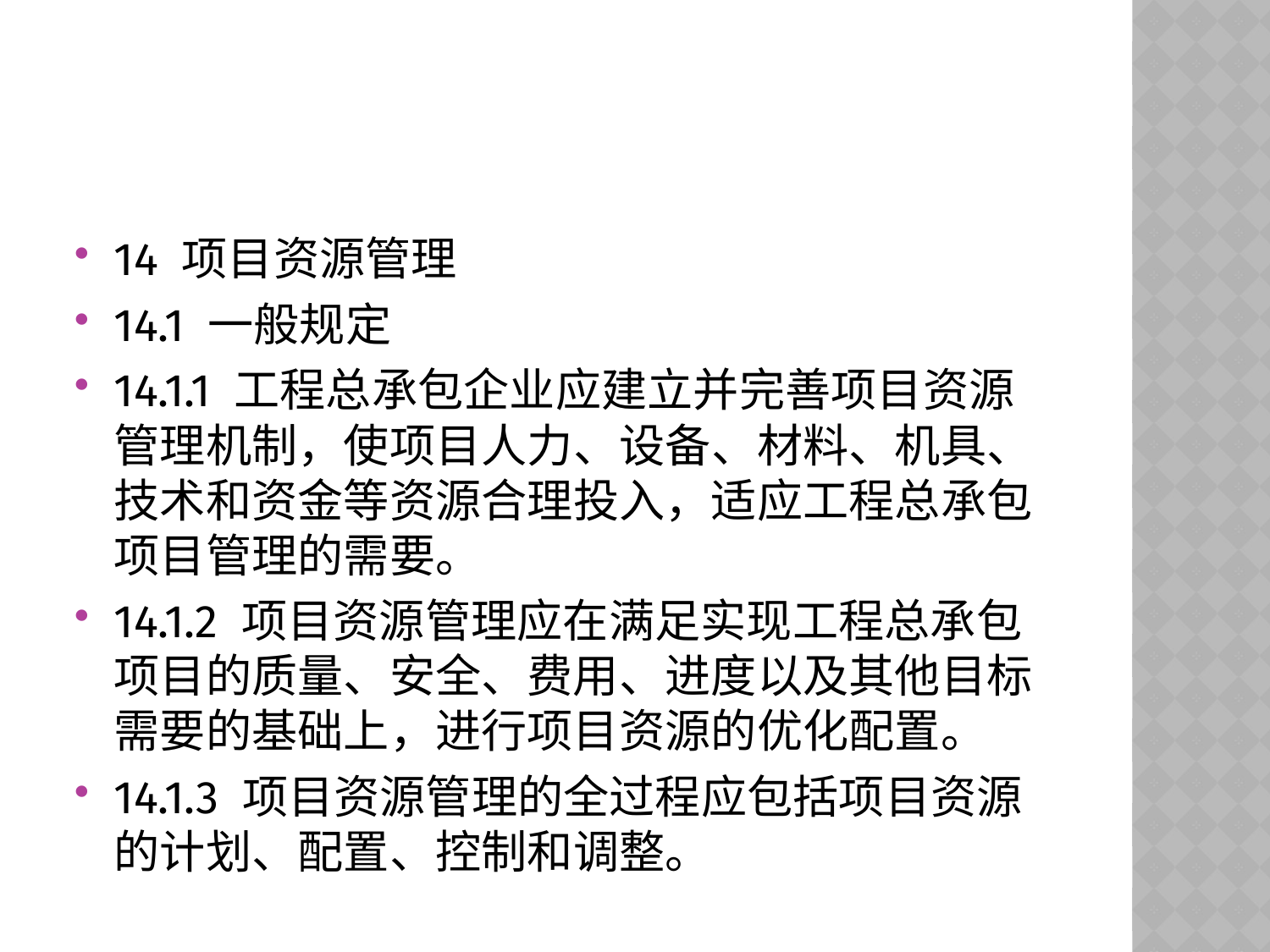

#
14 项目资源管理
14.1 一般规定
14.1.1 工程总承包企业应建立并完善项目资源管理机制，使项目人力、设备、材料、机具、技术和资金等资源合理投入，适应工程总承包项目管理的需要。
14.1.2 项目资源管理应在满足实现工程总承包项目的质量、安全、费用、进度以及其他目标需要的基础上，进行项目资源的优化配置。
14.1.3 项目资源管理的全过程应包括项目资源的计划、配置、控制和调整。